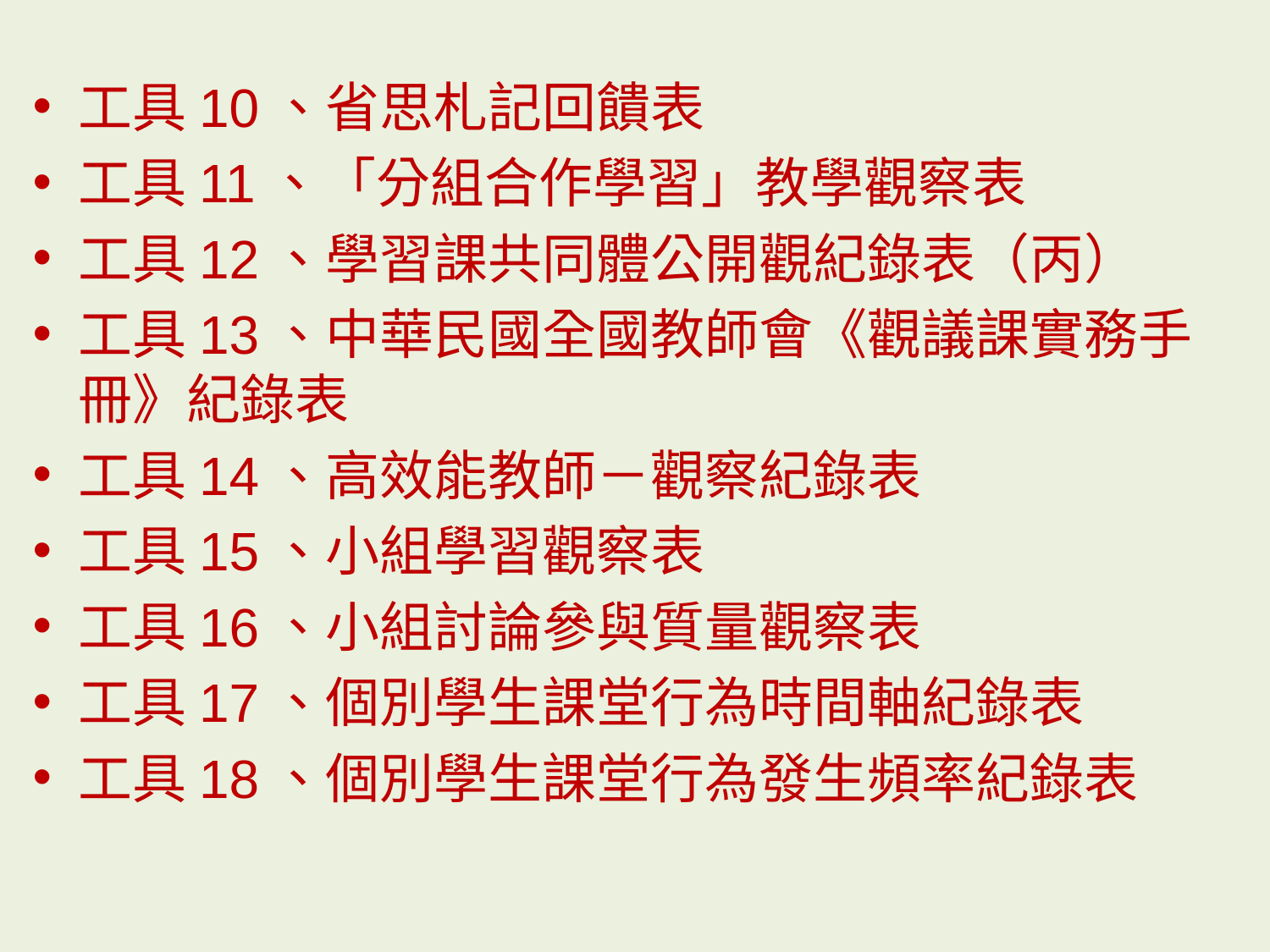

工具10、省思札記回饋表
工具11、「分組合作學習」教學觀察表
工具12、學習課共同體公開觀紀錄表（丙）
工具13、中華民國全國教師會《觀議課實務手冊》紀錄表
工具14、高效能教師－觀察紀錄表
工具15、小組學習觀察表
工具16、小組討論參與質量觀察表
工具17、個別學生課堂行為時間軸紀錄表
工具18、個別學生課堂行為發生頻率紀錄表